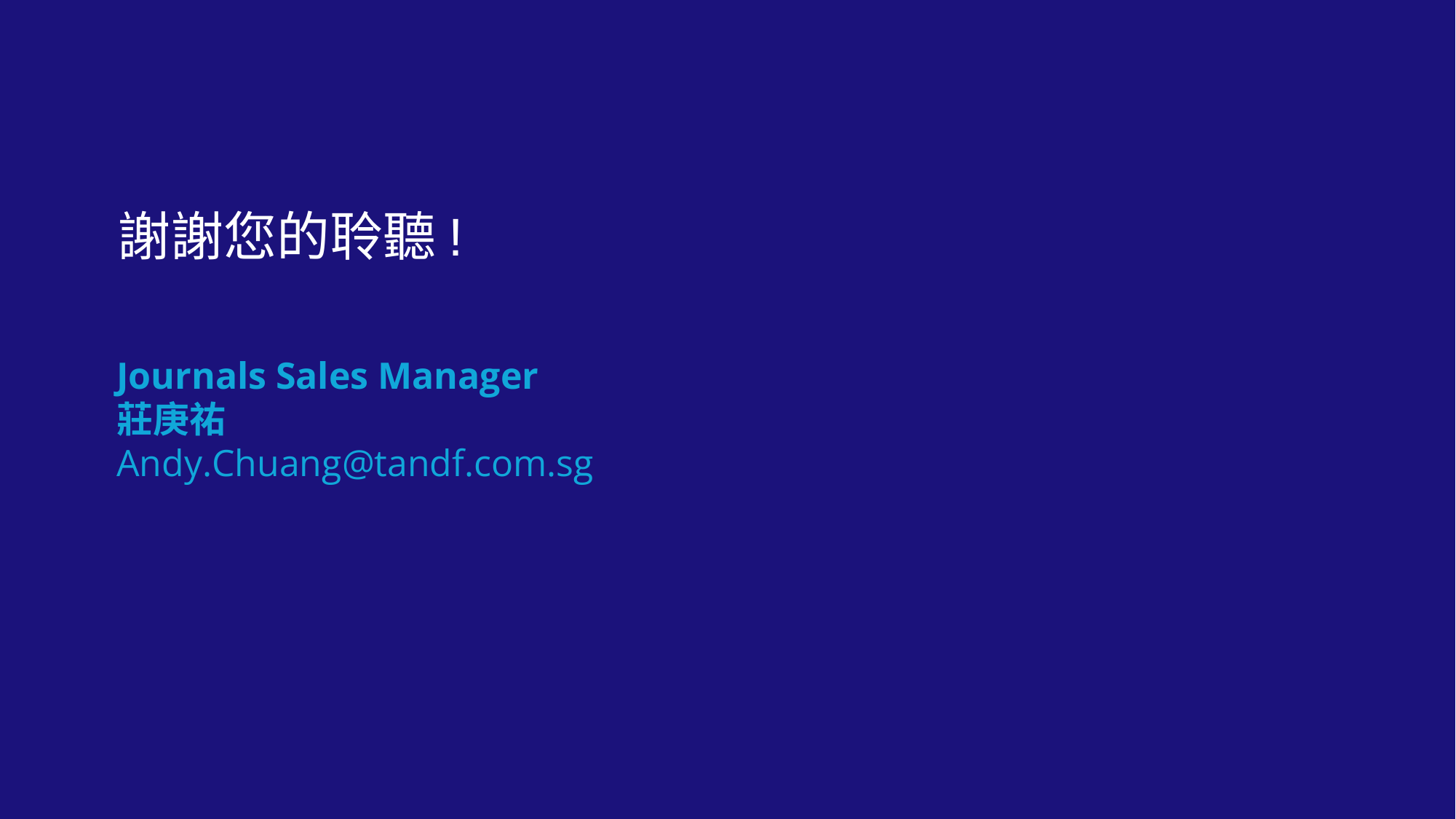

# 謝謝您的聆聽!
Journals Sales Manager
莊庚祐
Andy.Chuang@tandf.com.sg